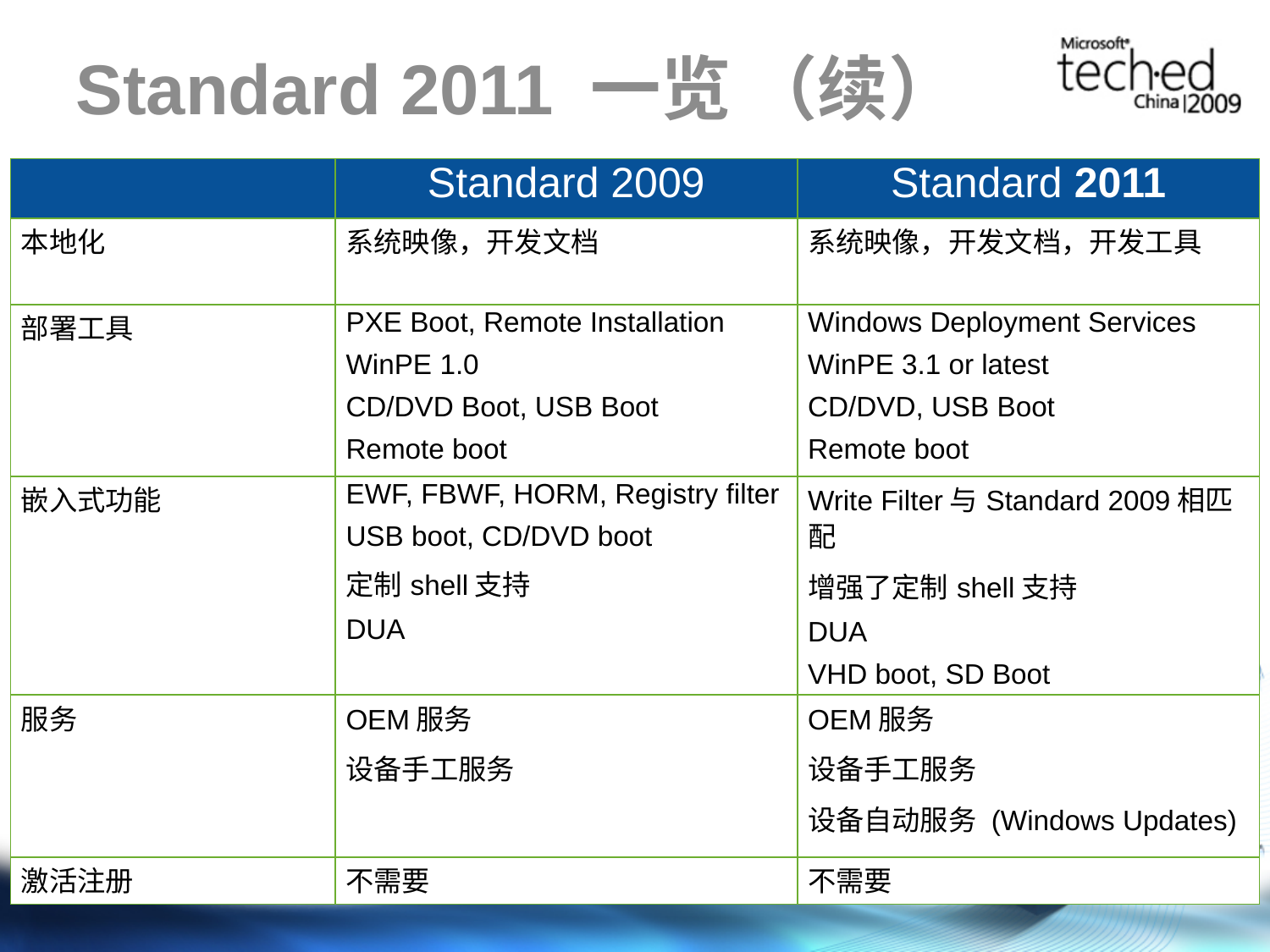

# Standard 2011 一览 （续）
|  | Standard 2009 | Standard 2011 |
| --- | --- | --- |
| 本地化 | 系统映像，开发文档 | 系统映像，开发文档，开发工具 |
| 部署工具 | PXE Boot, Remote Installation WinPE 1.0 CD/DVD Boot, USB Boot Remote boot | Windows Deployment Services WinPE 3.1 or latest CD/DVD, USB Boot Remote boot |
| 嵌入式功能 | EWF, FBWF, HORM, Registry filter USB boot, CD/DVD boot 定制shell支持 DUA | Write Filter与Standard 2009相匹配 增强了定制shell支持 DUA VHD boot, SD Boot |
| 服务 | OEM服务 设备手工服务 | OEM服务 设备手工服务 设备自动服务 (Windows Updates) |
| 激活注册 | 不需要 | 不需要 |